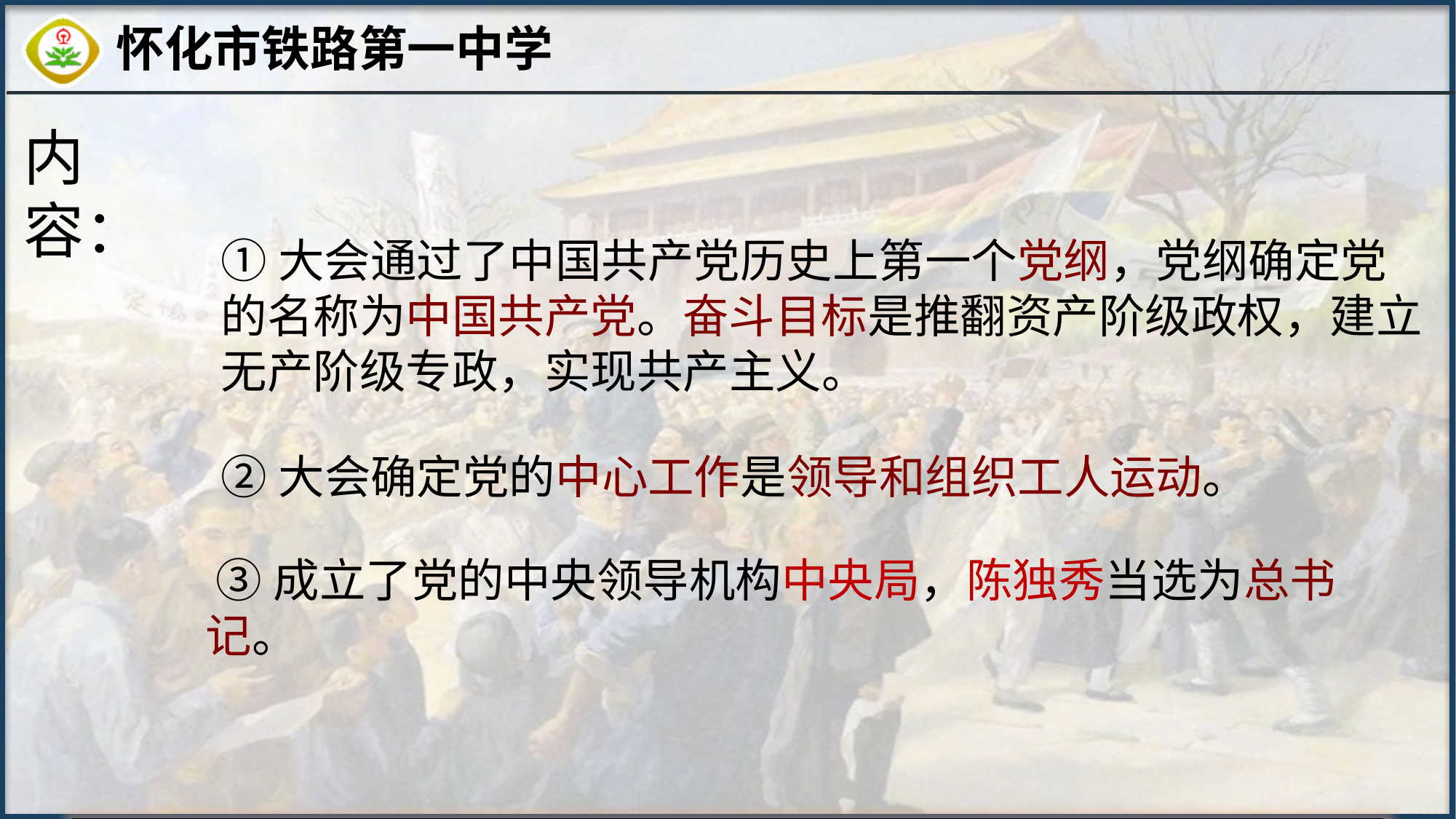

内容：
①大会通过了中国共产党历史上第一个党纲，党纲确定党的名称为中国共产党。奋斗目标是推翻资产阶级政权，建立无产阶级专政，实现共产主义。
②大会确定党的中心工作是领导和组织工人运动。
 ③成立了党的中央领导机构中央局，陈独秀当选为总书记。